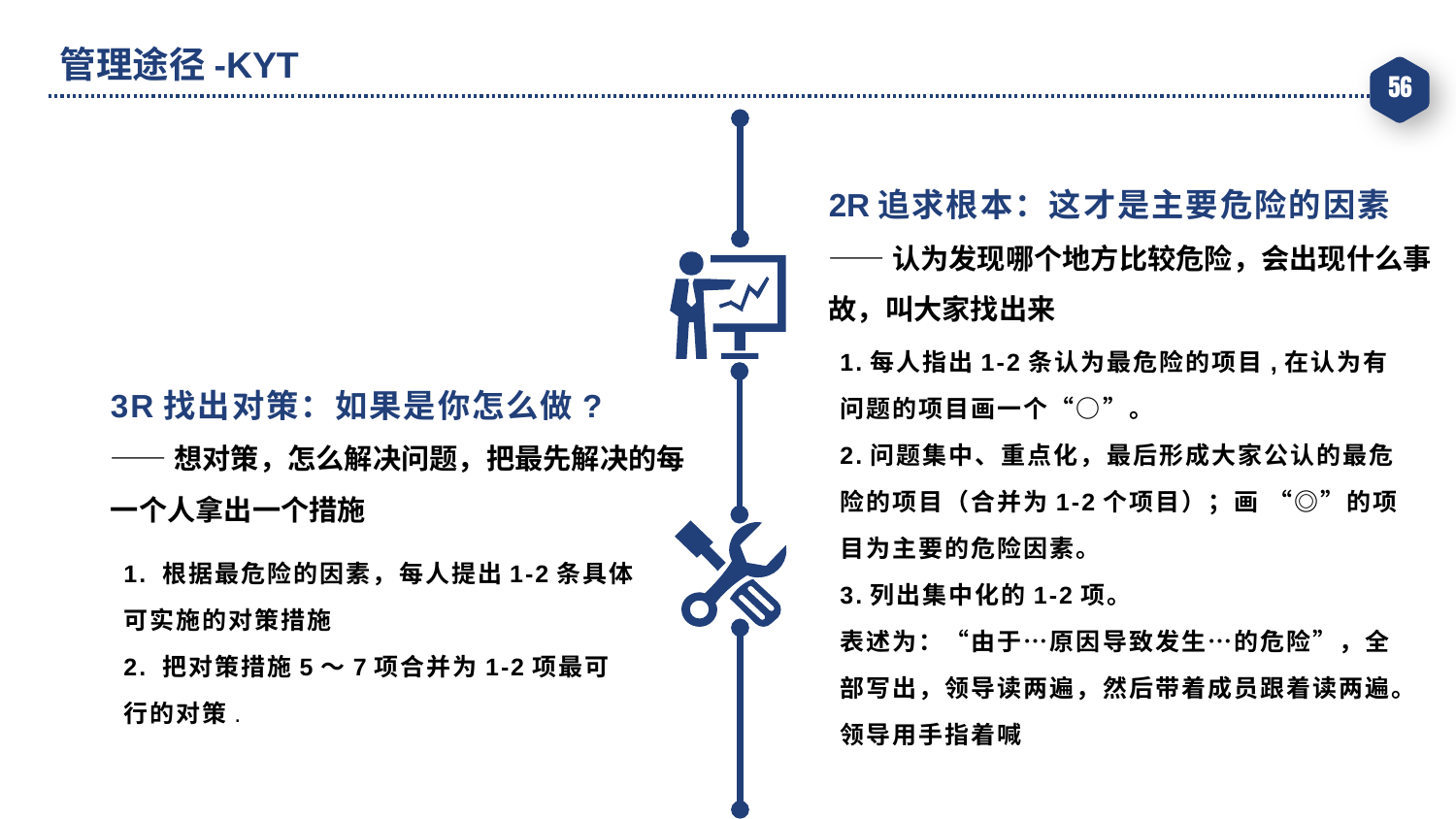

管理途径-KYT
2R追求根本：这才是主要危险的因素
——认为发现哪个地方比较危险，会出现什么事
故，叫大家找出来

1.每人指出1-2条认为最危险的项目,在认为有问题的项目画一个“○”。
2.问题集中、重点化，最后形成大家公认的最危险的项目（合并为1-2个项目）；画 “◎”的项目为主要的危险因素。
3.列出集中化的1-2项。
表述为：“由于…原因导致发生…的危险”，全部写出，领导读两遍，然后带着成员跟着读两遍。领导用手指着喊
3R找出对策：如果是你怎么做?
——想对策，怎么解决问题，把最先解决的每
一个人拿出一个措施

1. 根据最危险的因素，每人提出1-2条具体可实施的对策措施
2. 把对策措施5～7项合并为1-2项最可行的对策.